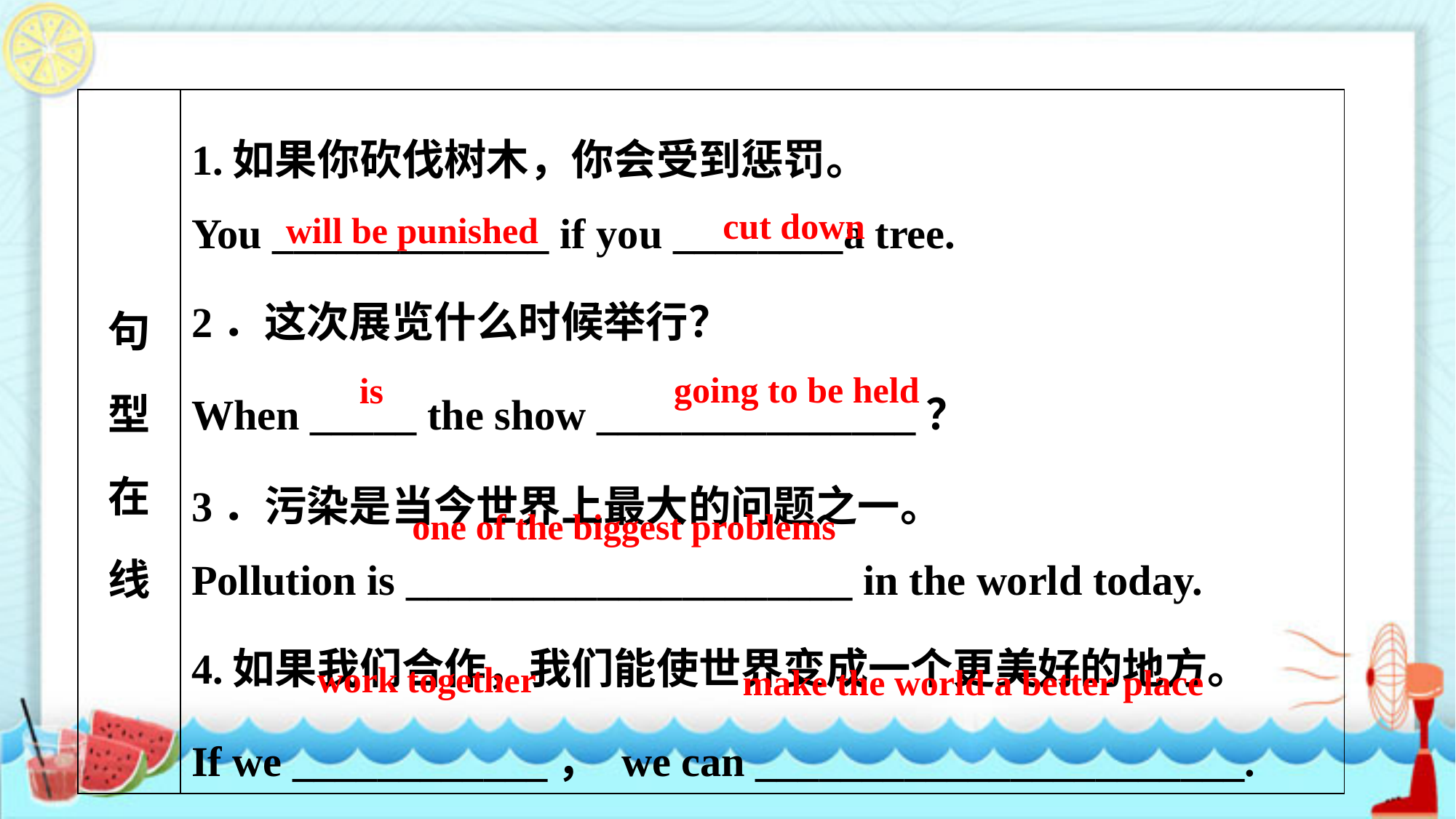

| 句 型 在 线 | 1.如果你砍伐树木，你会受到惩罚。 You \_\_\_\_\_\_\_\_\_\_\_\_\_ if you \_\_\_\_\_\_\_\_a tree. 2．这次展览什么时候举行？ When \_\_\_\_\_ the show \_\_\_\_\_\_\_\_\_\_\_\_\_\_\_？ 3．污染是当今世界上最大的问题之一。 Pollution is \_\_\_\_\_\_\_\_\_\_\_\_\_\_\_\_\_\_\_\_\_ in the world today. 4.如果我们合作，我们能使世界变成一个更美好的地方。 If we \_\_\_\_\_\_\_\_\_\_\_\_， we can \_\_\_\_\_\_\_\_\_\_\_\_\_\_\_\_\_\_\_\_\_\_\_. |
| --- | --- |
 cut down
will be punished
going to be held
is
one of the biggest problems
work together
make the world a better place